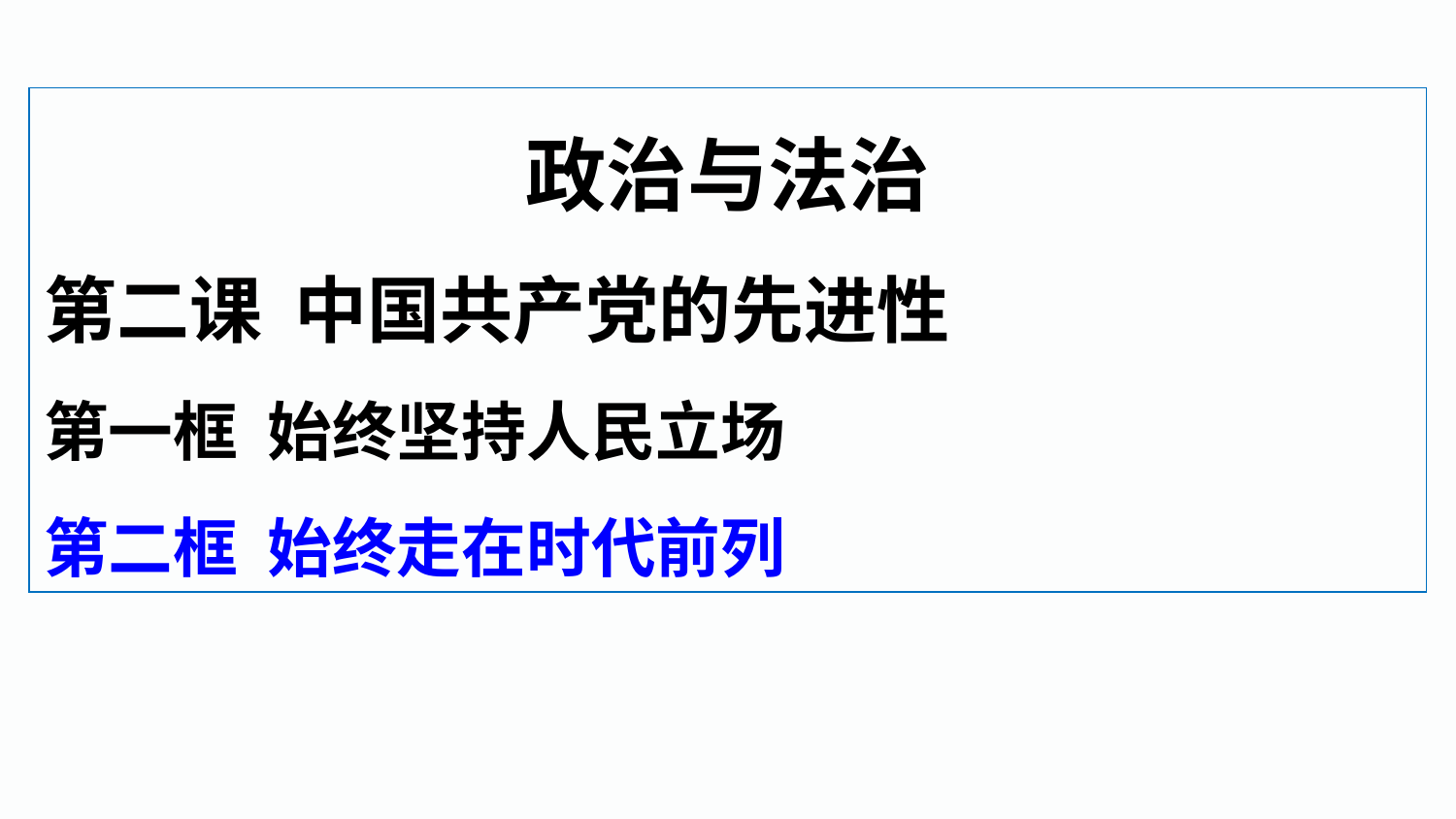

政治与法治
第二课  中国共产党的先进性
第一框  始终坚持人民立场
第二框  始终走在时代前列